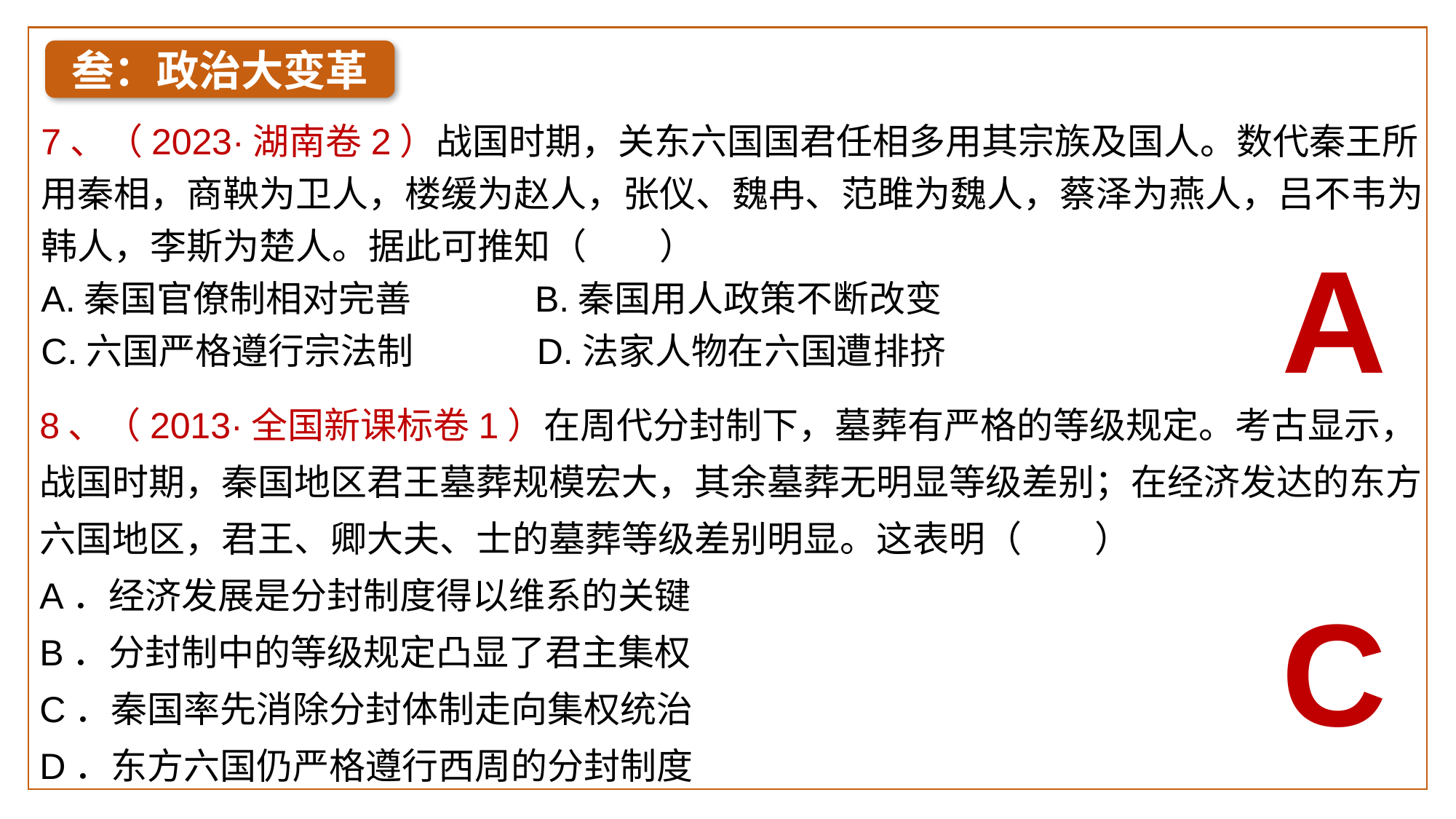

叁：政治大变革
7、（2023·湖南卷2）战国时期，关东六国国君任相多用其宗族及国人。数代秦王所用秦相，商鞅为卫人，楼缓为赵人，张仪、魏冉、范雎为魏人，蔡泽为燕人，吕不韦为韩人，李斯为楚人。据此可推知（　　）
A.秦国官僚制相对完善              B.秦国用人政策不断改变
C.六国严格遵行宗法制              D.法家人物在六国遭排挤
A
8、（2013·全国新课标卷1）在周代分封制下，墓葬有严格的等级规定。考古显示，战国时期，秦国地区君王墓葬规模宏大，其余墓葬无明显等级差别；在经济发达的东方六国地区，君王、卿大夫、士的墓葬等级差别明显。这表明（　　）
A．经济发展是分封制度得以维系的关键
B．分封制中的等级规定凸显了君主集权
C．秦国率先消除分封体制走向集权统治
D．东方六国仍严格遵行西周的分封制度
|  |
| --- |
|  |
|  |
|  |
C